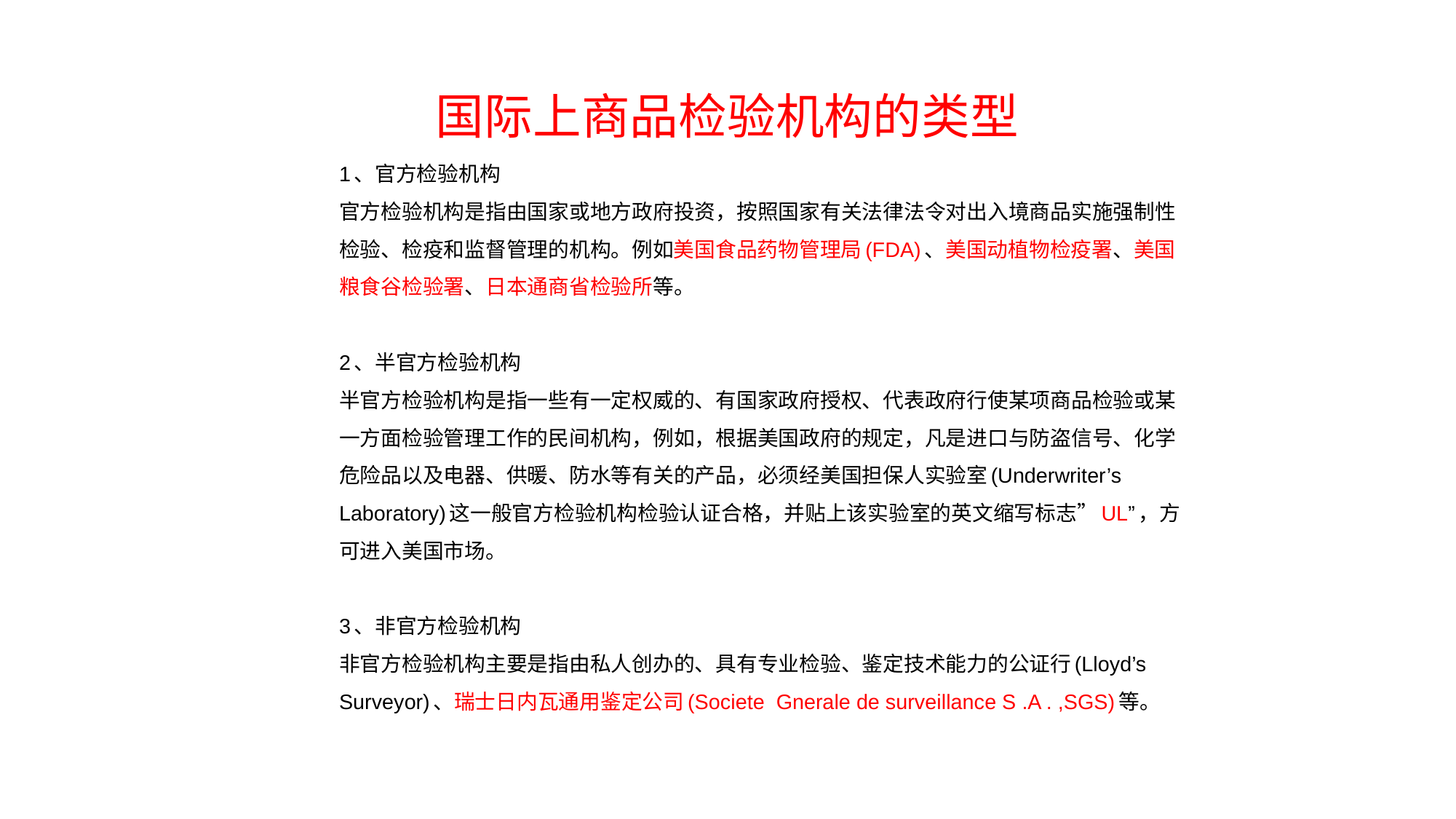

国际上商品检验机构的类型
1、官方检验机构
官方检验机构是指由国家或地方政府投资，按照国家有关法律法令对出入境商品实施强制性检验、检疫和监督管理的机构。例如美国食品药物管理局(FDA)、美国动植物检疫署、美国粮食谷检验署、日本通商省检验所等。

2、半官方检验机构
半官方检验机构是指一些有一定权威的、有国家政府授权、代表政府行使某项商品检验或某一方面检验管理工作的民间机构，例如，根据美国政府的规定，凡是进口与防盗信号、化学危险品以及电器、供暖、防水等有关的产品，必须经美国担保人实验室(Underwriter’s Laboratory)这一般官方检验机构检验认证合格，并贴上该实验室的英文缩写标志”UL”，方可进入美国市场。

3、非官方检验机构
非官方检验机构主要是指由私人创办的、具有专业检验、鉴定技术能力的公证行(Lloyd’s  Surveyor)、瑞士日内瓦通用鉴定公司(Societe  Gnerale de surveillance S .A . ,SGS)等。